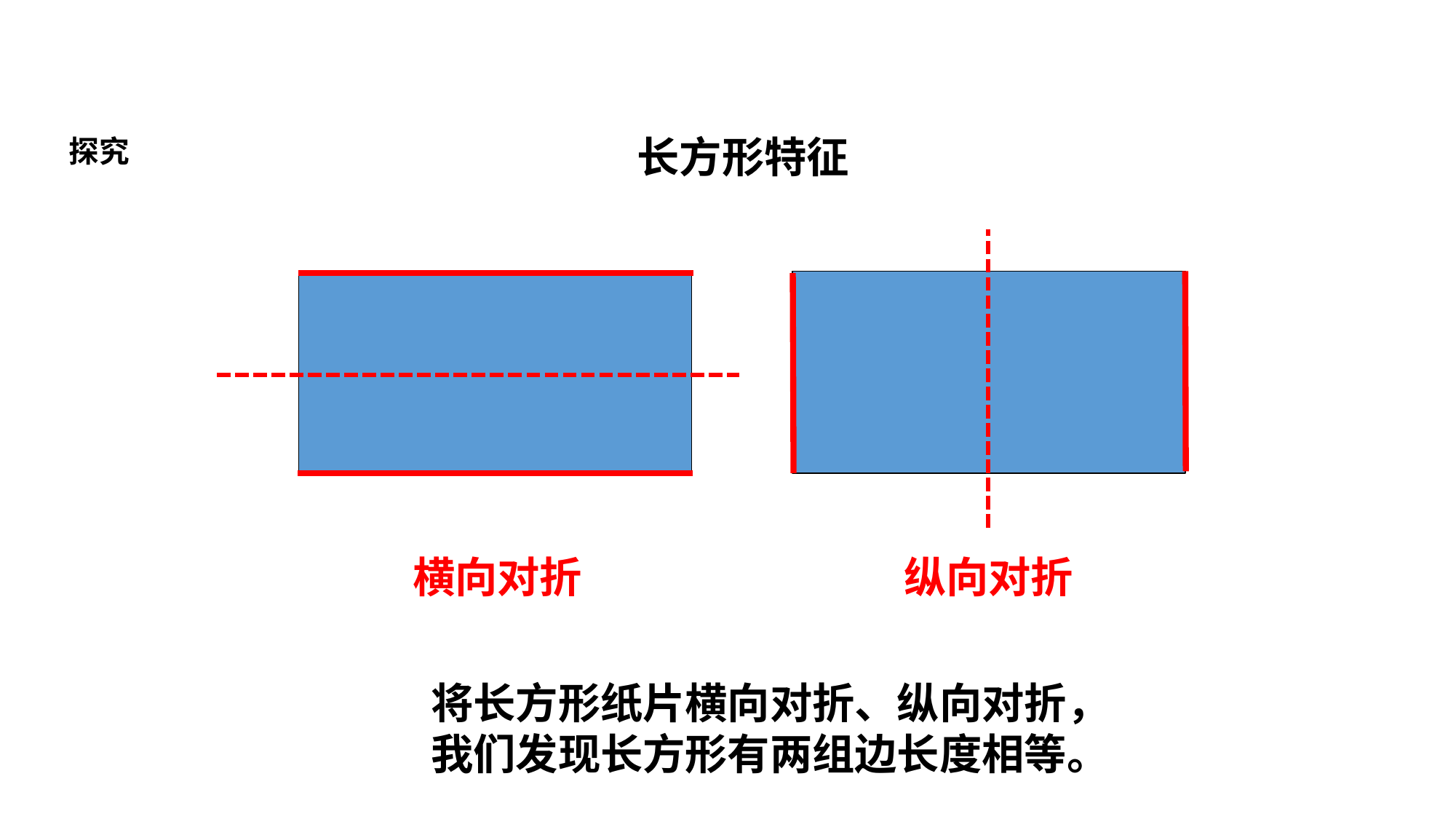

长方形特征
探究

横向对折
纵向对折
将长方形纸片横向对折、纵向对折，
我们发现长方形有两组边长度相等。